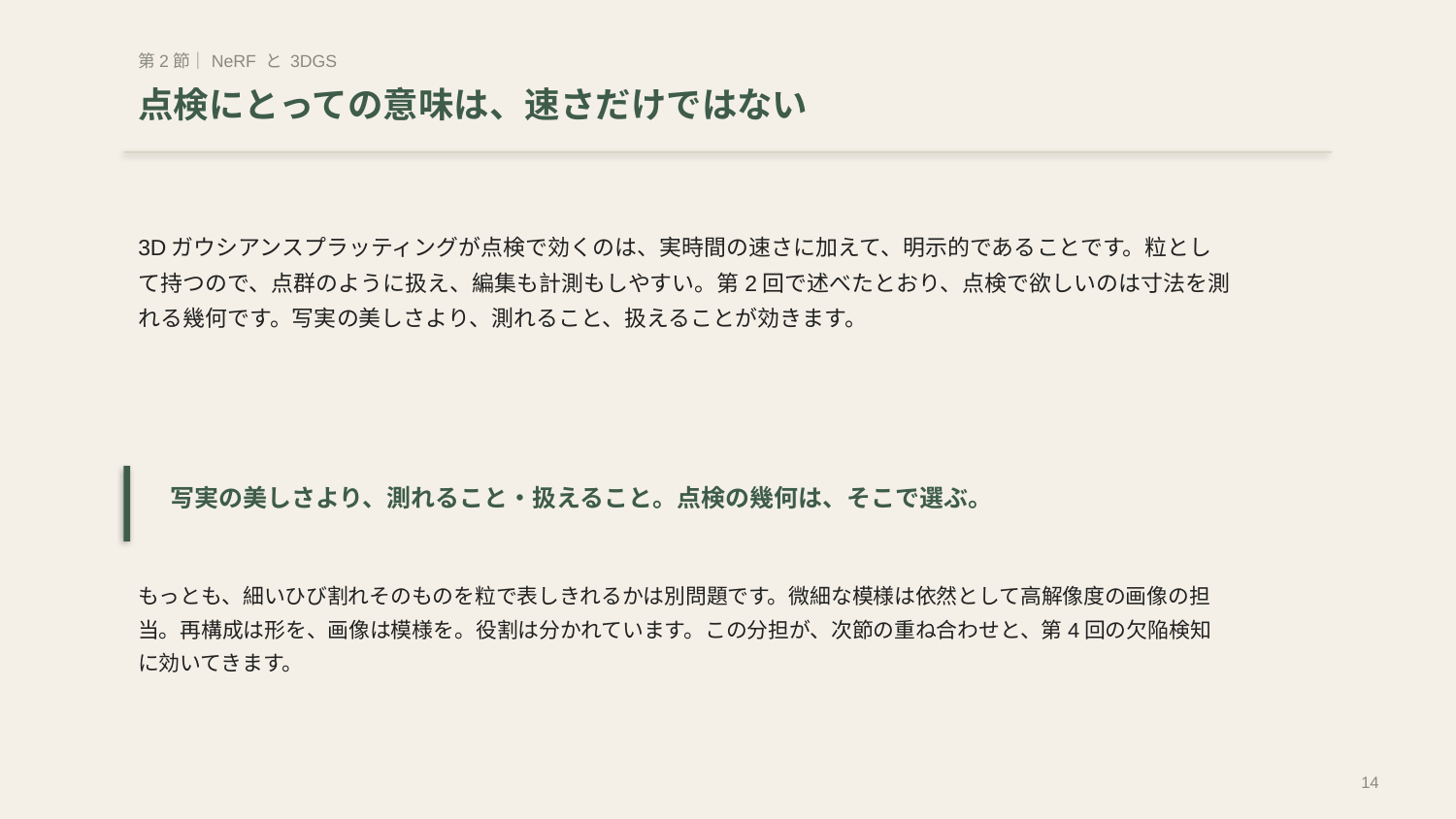

第2節｜NeRF と 3DGS
点検にとっての意味は、速さだけではない

3Dガウシアンスプラッティングが点検で効くのは、実時間の速さに加えて、明示的であることです。粒として持つので、点群のように扱え、編集も計測もしやすい。第2回で述べたとおり、点検で欲しいのは寸法を測れる幾何です。写実の美しさより、測れること、扱えることが効きます。

写実の美しさより、測れること・扱えること。点検の幾何は、そこで選ぶ。
もっとも、細いひび割れそのものを粒で表しきれるかは別問題です。微細な模様は依然として高解像度の画像の担当。再構成は形を、画像は模様を。役割は分かれています。この分担が、次節の重ね合わせと、第4回の欠陥検知に効いてきます。
14